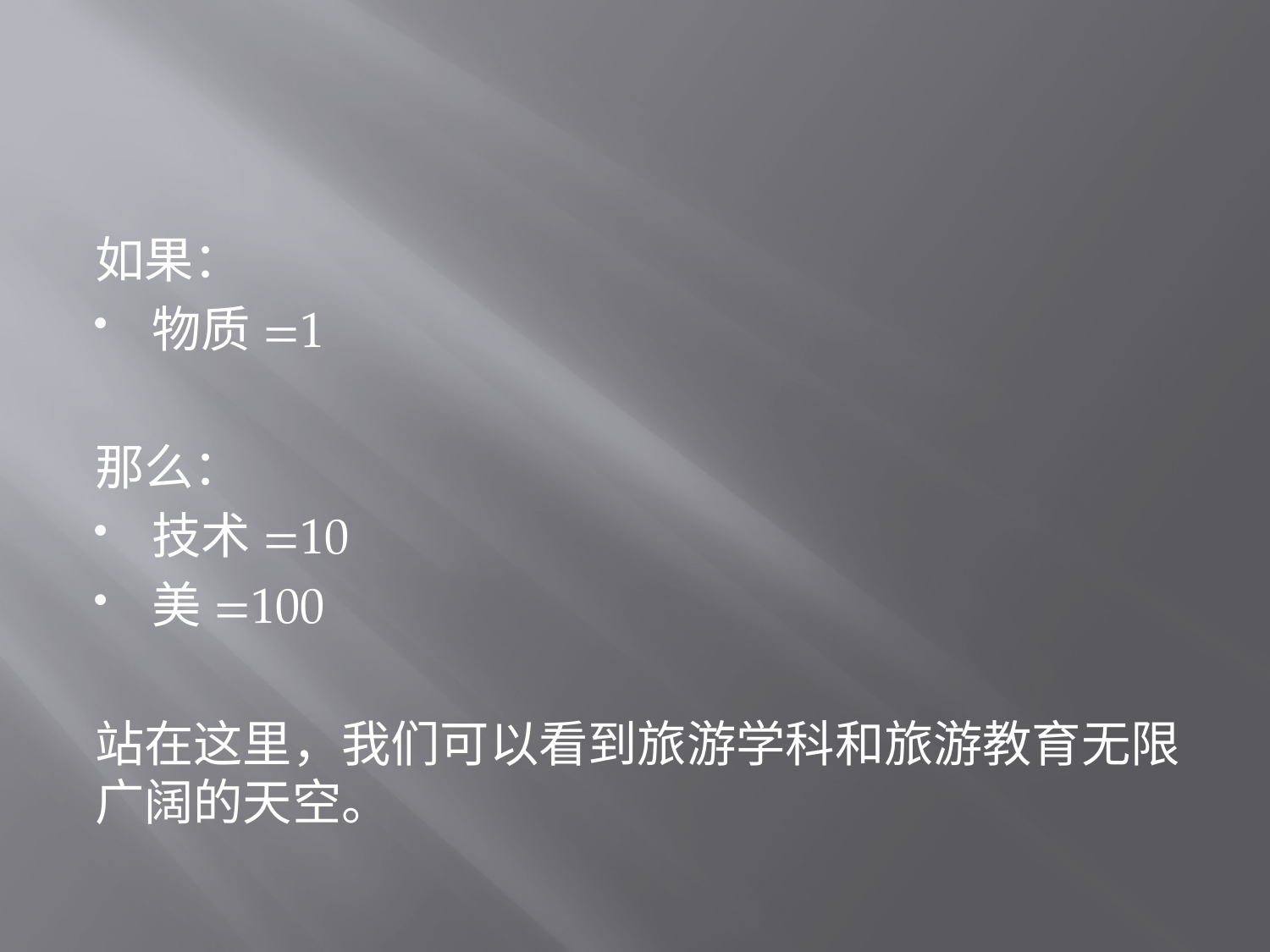

#
如果：
物质=1

那么：
技术=10
美=100

站在这里，我们可以看到旅游学科和旅游教育无限广阔的天空。